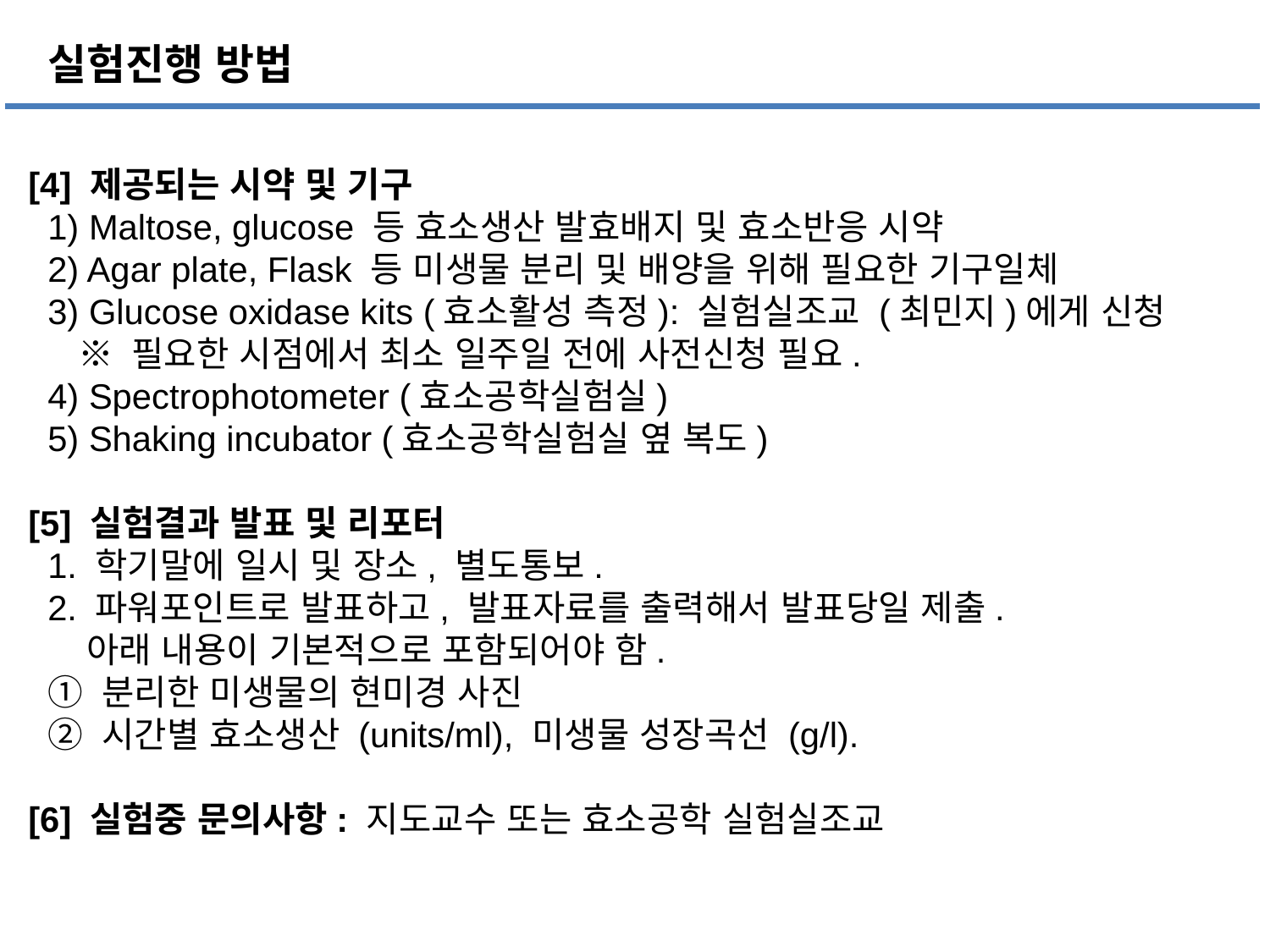

실험진행 방법
[4] 제공되는 시약 및 기구
  1) Maltose, glucose 등 효소생산 발효배지 및 효소반응 시약
  2) Agar plate, Flask 등 미생물 분리 및 배양을 위해 필요한 기구일체
  3) Glucose oxidase kits (효소활성 측정): 실험실조교 (최민지)에게 신청
     ※ 필요한 시점에서 최소 일주일 전에 사전신청 필요.
  4) Spectrophotometer (효소공학실험실)
  5) Shaking incubator (효소공학실험실 옆 복도)

[5] 실험결과 발표 및 리포터
  1. 학기말에 일시 및 장소, 별도통보.
  2. 파워포인트로 발표하고, 발표자료를 출력해서 발표당일 제출.
     아래 내용이 기본적으로 포함되어야 함.
  ① 분리한 미생물의 현미경 사진
  ② 시간별 효소생산 (units/ml), 미생물 성장곡선 (g/l).

[6] 실험중 문의사항: 지도교수 또는 효소공학 실험실조교